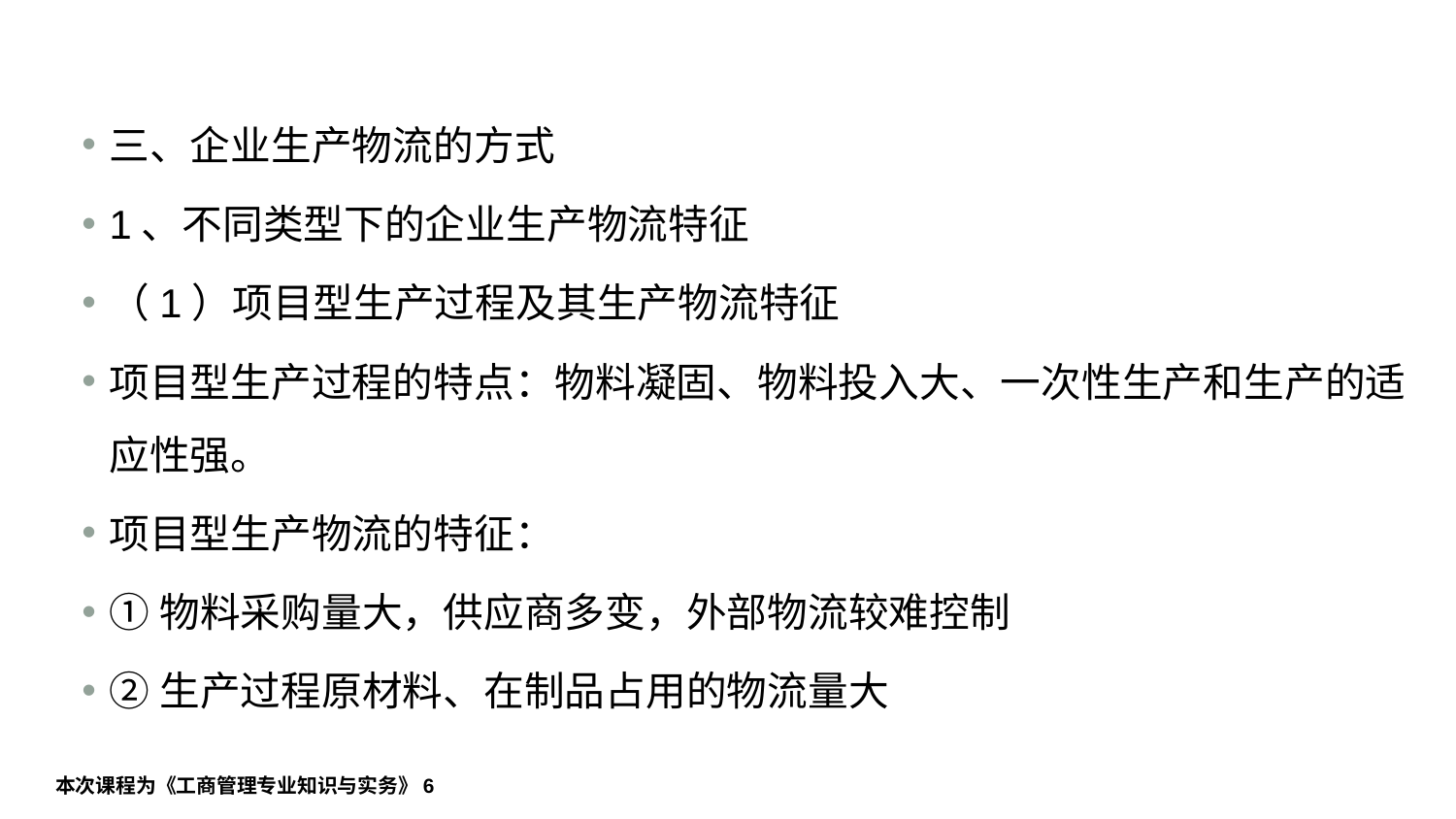

#
三、企业生产物流的方式
1、不同类型下的企业生产物流特征
（1）项目型生产过程及其生产物流特征
项目型生产过程的特点：物料凝固、物料投入大、一次性生产和生产的适应性强。
项目型生产物流的特征：
①物料采购量大，供应商多变，外部物流较难控制
②生产过程原材料、在制品占用的物流量大